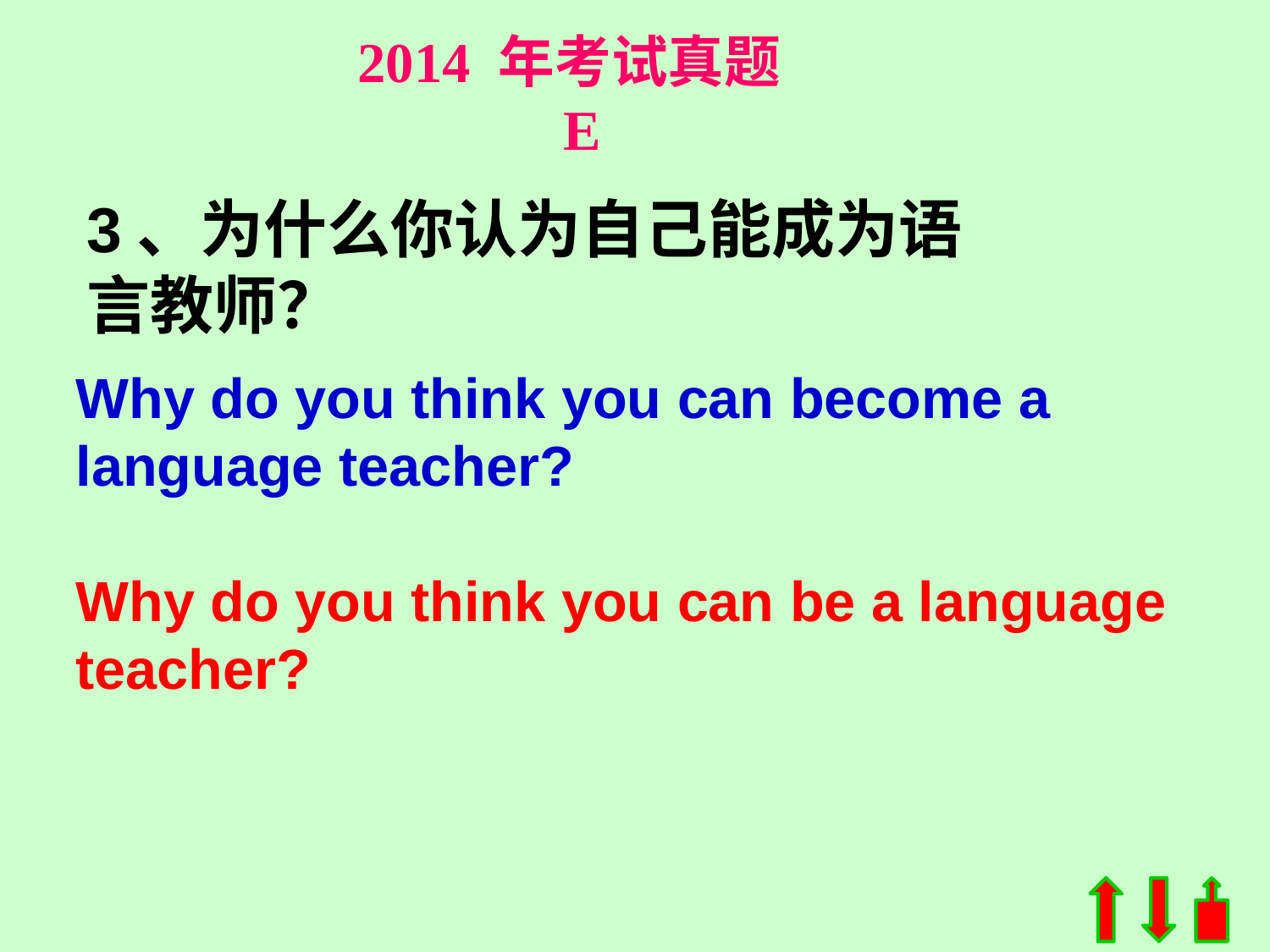

2014 年考试真题   E
3、为什么你认为自己能成为语言教师？
Why do you think you can become a language teacher?

Why do you think you can be a language teacher?